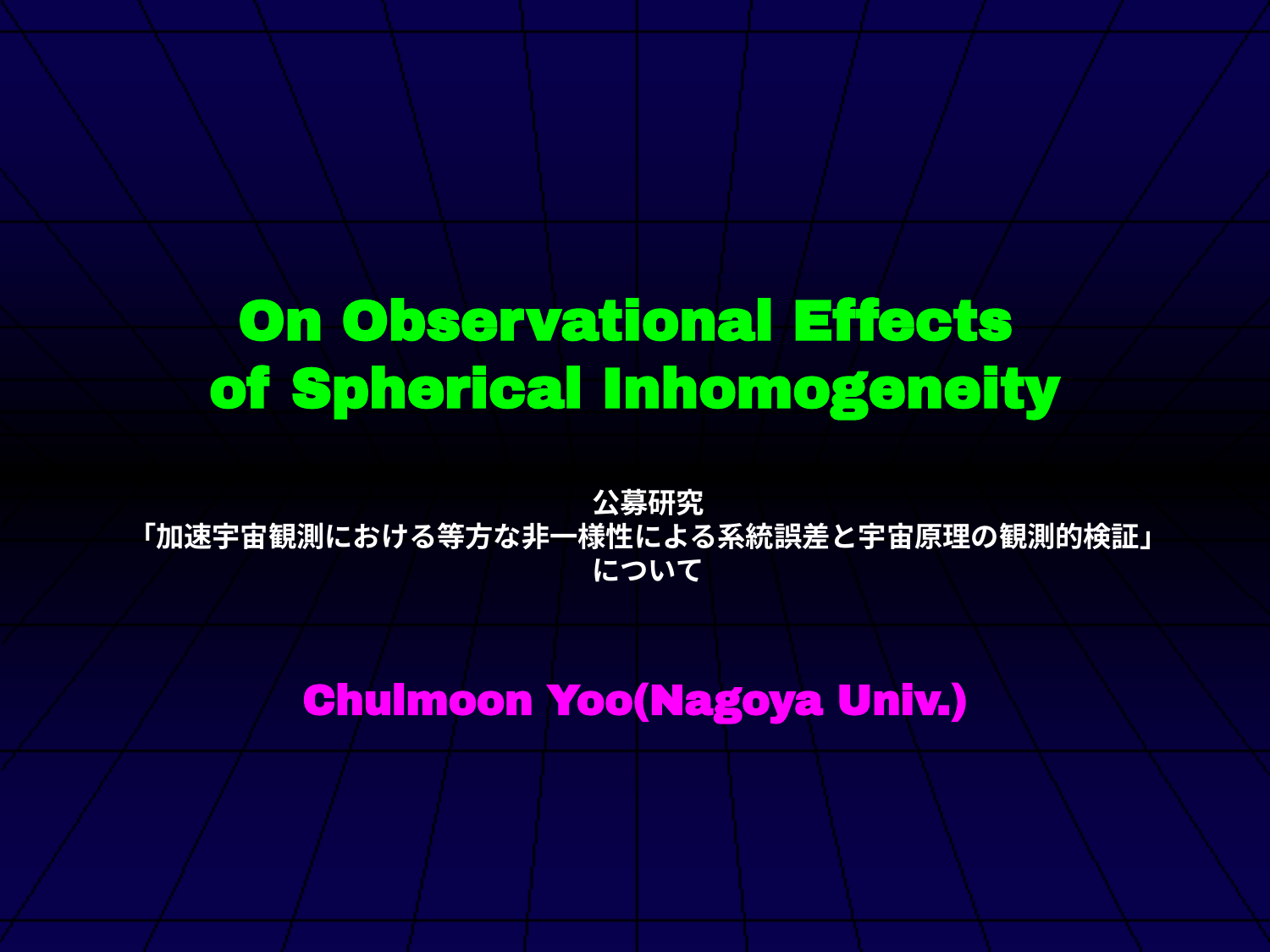

# On Observational Effects of Spherical Inhomogeneity
公募研究
「加速宇宙観測における等方な非一様性による系統誤差と宇宙原理の観測的検証」
について
Chulmoon Yoo(Nagoya Univ.)